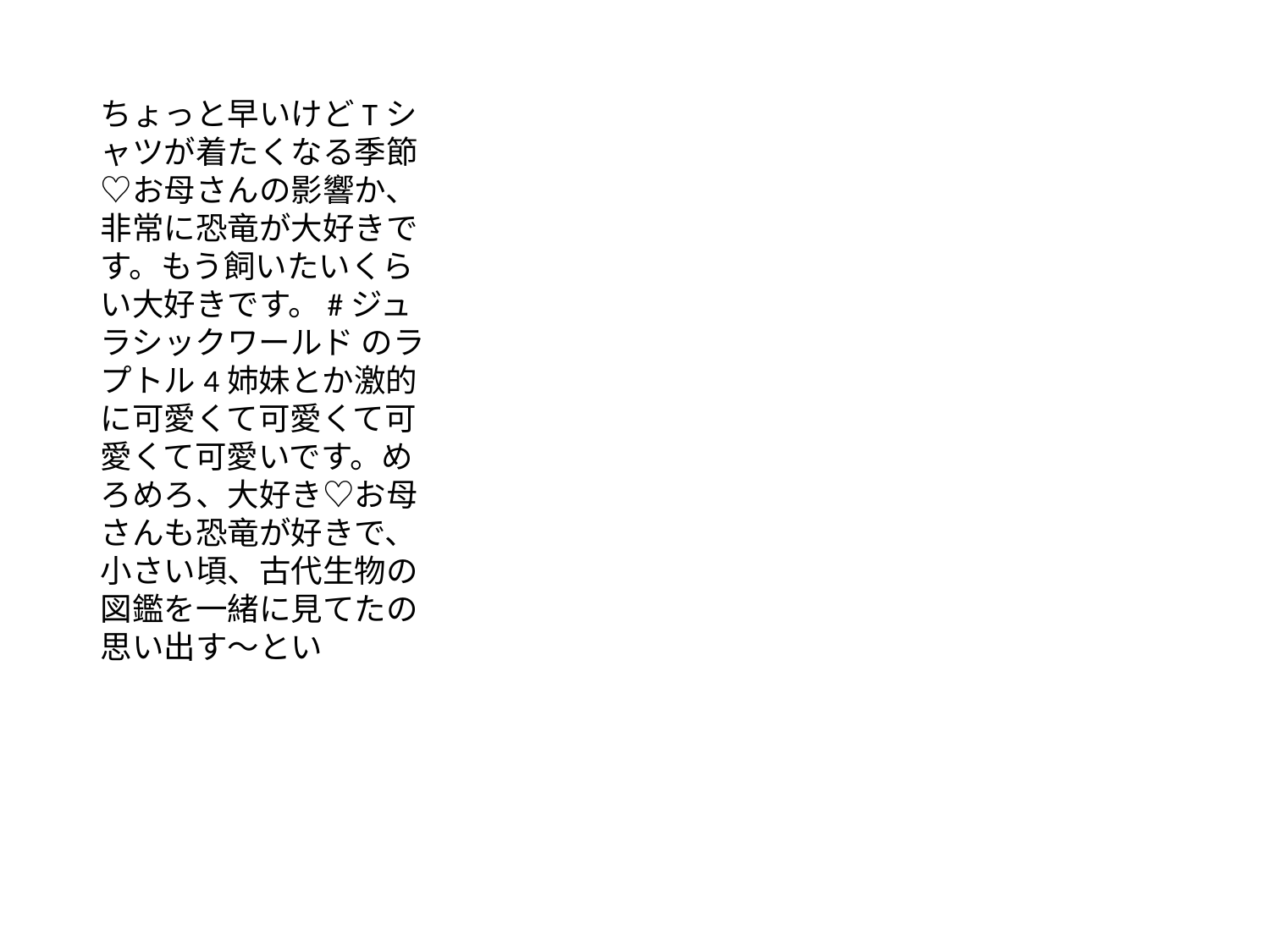

ちょっと早いけどTシャツが着たくなる季節♡お母さんの影響か、非常に恐竜が大好きです。もう飼いたいくらい大好きです。#ジュラシックワールド のラプトル4姉妹とか激的に可愛くて可愛くて可愛くて可愛いです。めろめろ、大好き♡お母さんも恐竜が好きで、小さい頃、古代生物の図鑑を一緒に見てたの思い出す〜とい